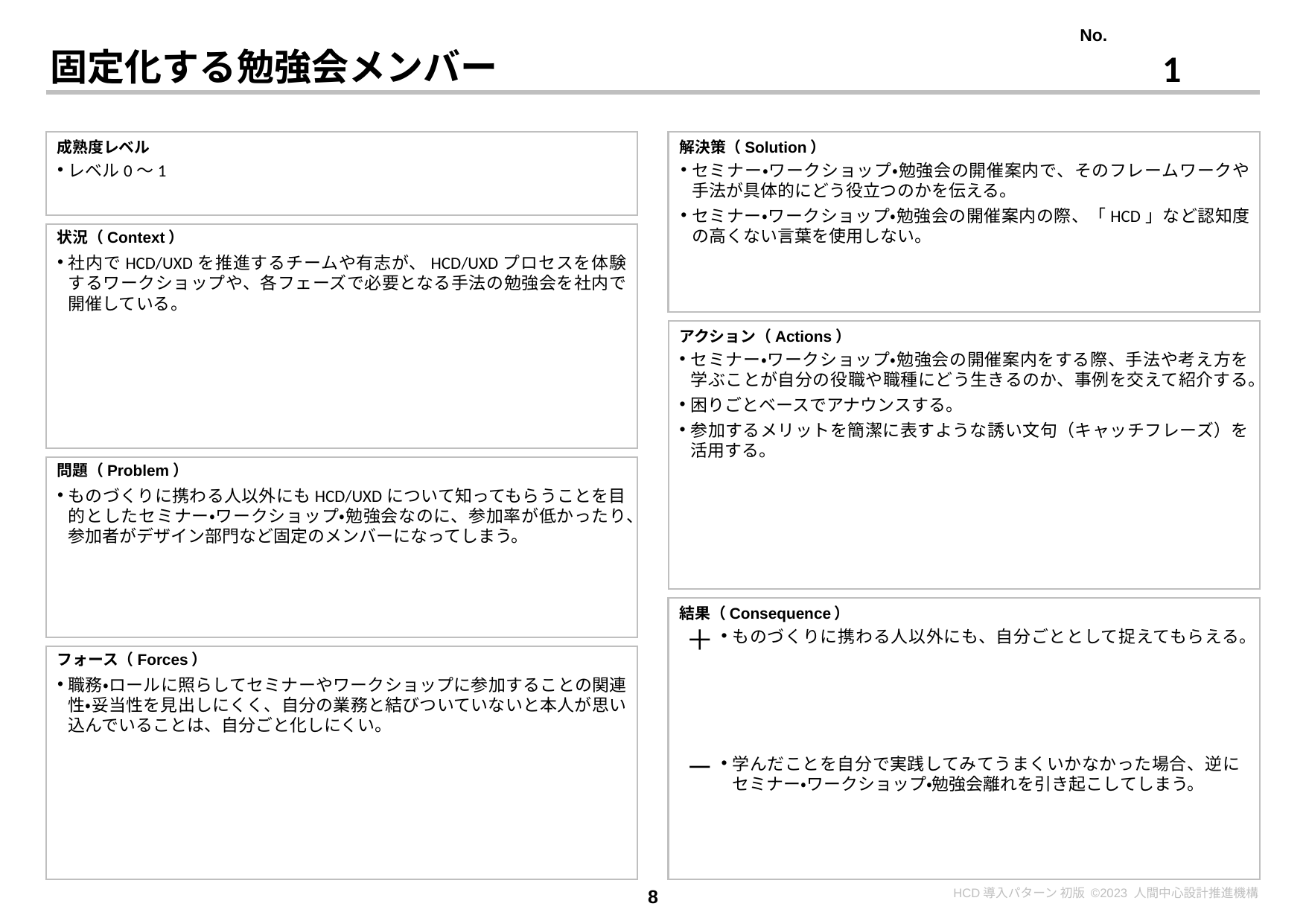

1
# 固定化する勉強会メンバー
レベル0〜1
セミナー・ワークショップ・勉強会の開催案内で、そのフレームワークや手法が具体的にどう役立つのかを伝える。
セミナー・ワークショップ・勉強会の開催案内の際、「HCD」など認知度の高くない言葉を使用しない。
社内でHCD/UXDを推進するチームや有志が、HCD/UXDプロセスを体験するワークショップや、各フェーズで必要となる手法の勉強会を社内で開催している。

セミナー・ワークショップ・勉強会の開催案内をする際、手法や考え方を学ぶことが自分の役職や職種にどう生きるのか、事例を交えて紹介する。
困りごとベースでアナウンスする。
参加するメリットを簡潔に表すような誘い文句（キャッチフレーズ）を活用する。
ものづくりに携わる人以外にもHCD/UXDについて知ってもらうことを目的としたセミナー・ワークショップ・勉強会なのに、参加率が低かったり、参加者がデザイン部門など固定のメンバーになってしまう。
ものづくりに携わる人以外にも、自分ごととして捉えてもらえる。
職務・ロールに照らしてセミナーやワークショップに参加することの関連性・妥当性を見出しにくく、自分の業務と結びついていないと本人が思い込んでいることは、自分ごと化しにくい。
学んだことを自分で実践してみてうまくいかなかった場合、逆にセミナー・ワークショップ・勉強会離れを引き起こしてしまう。
8